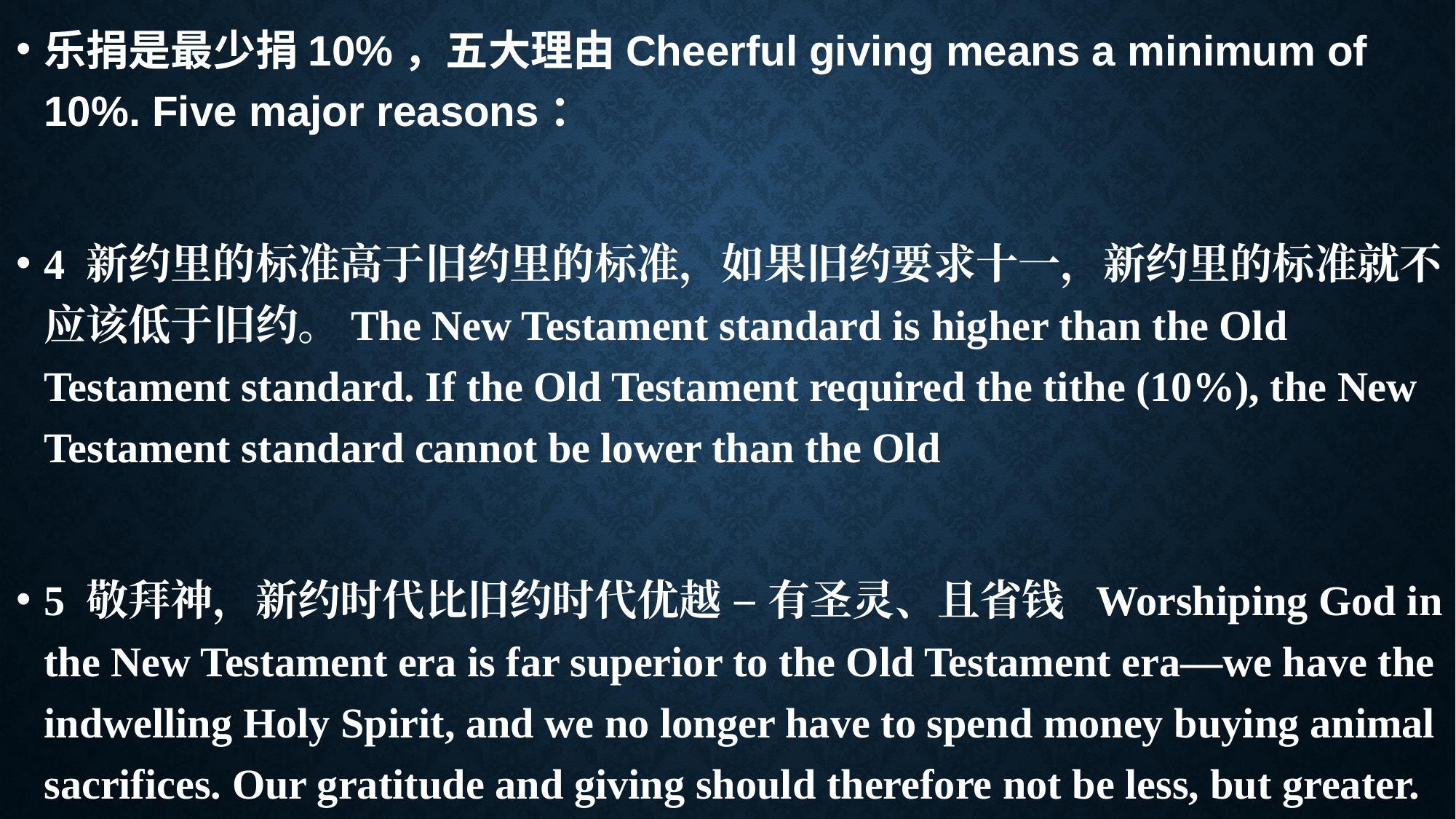

乐捐是最少捐10%，五大理由Cheerful giving means a minimum of 10%. Five major reasons：

4 新约里的标准高于旧约里的标准，如果旧约要求十一，新约里的标准就不应该低于旧约。The New Testament standard is higher than the Old Testament standard. If the Old Testament required the tithe (10%), the New Testament standard cannot be lower than the Old

5 敬拜神，新约时代比旧约时代优越 – 有圣灵、且省钱  Worshiping God in the New Testament era is far superior to the Old Testament era—we have the indwelling Holy Spirit, and we no longer have to spend money buying animal sacrifices. Our gratitude and giving should therefore not be less, but greater.